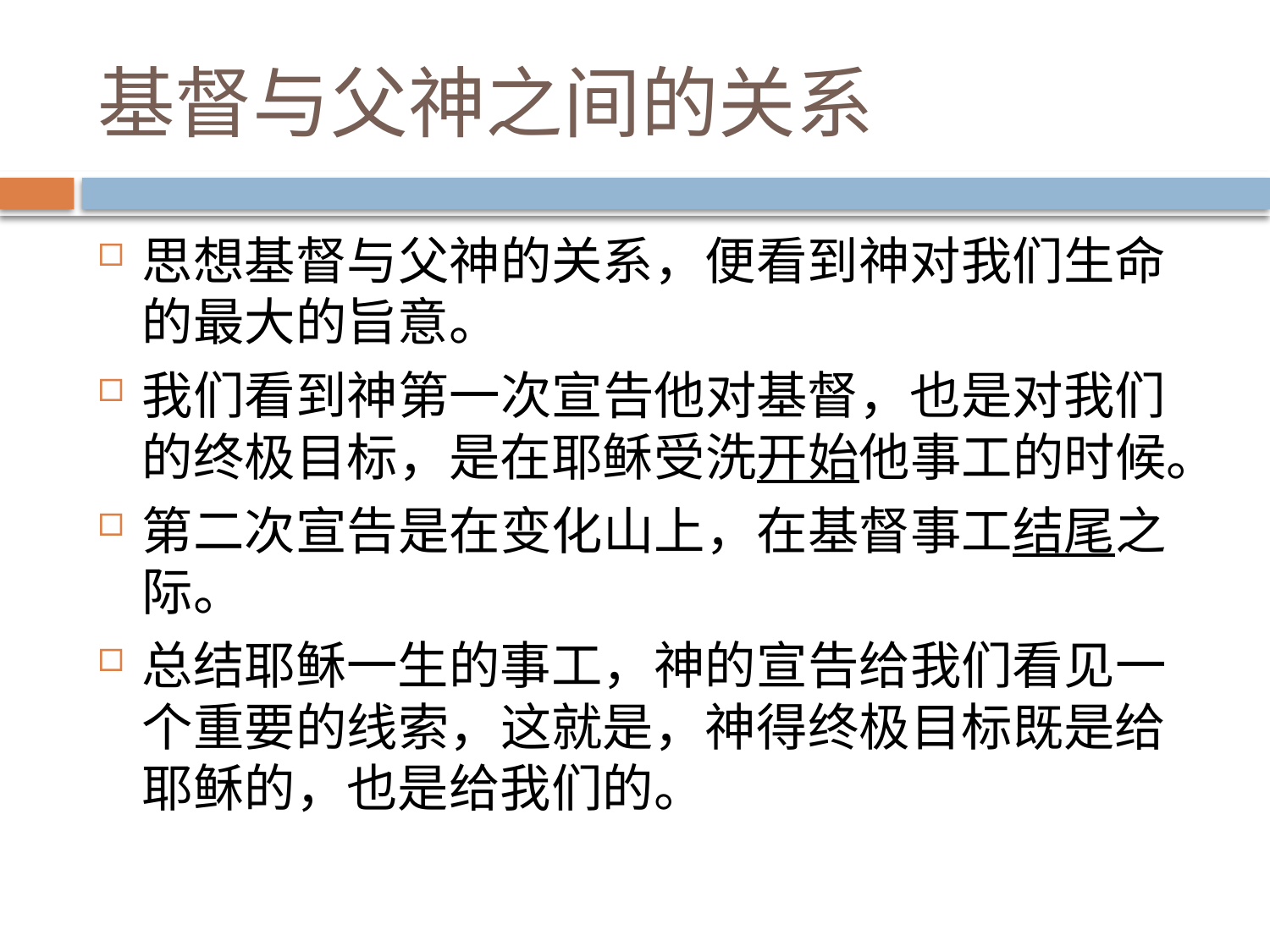

# 基督与父神之间的关系
思想基督与父神的关系，便看到神对我们生命的最大的旨意。
我们看到神第一次宣告他对基督，也是对我们的终极目标，是在耶稣受洗开始他事工的时候。
第二次宣告是在变化山上，在基督事工结尾之际。
总结耶稣一生的事工，神的宣告给我们看见一个重要的线索，这就是，神得终极目标既是给耶稣的，也是给我们的。